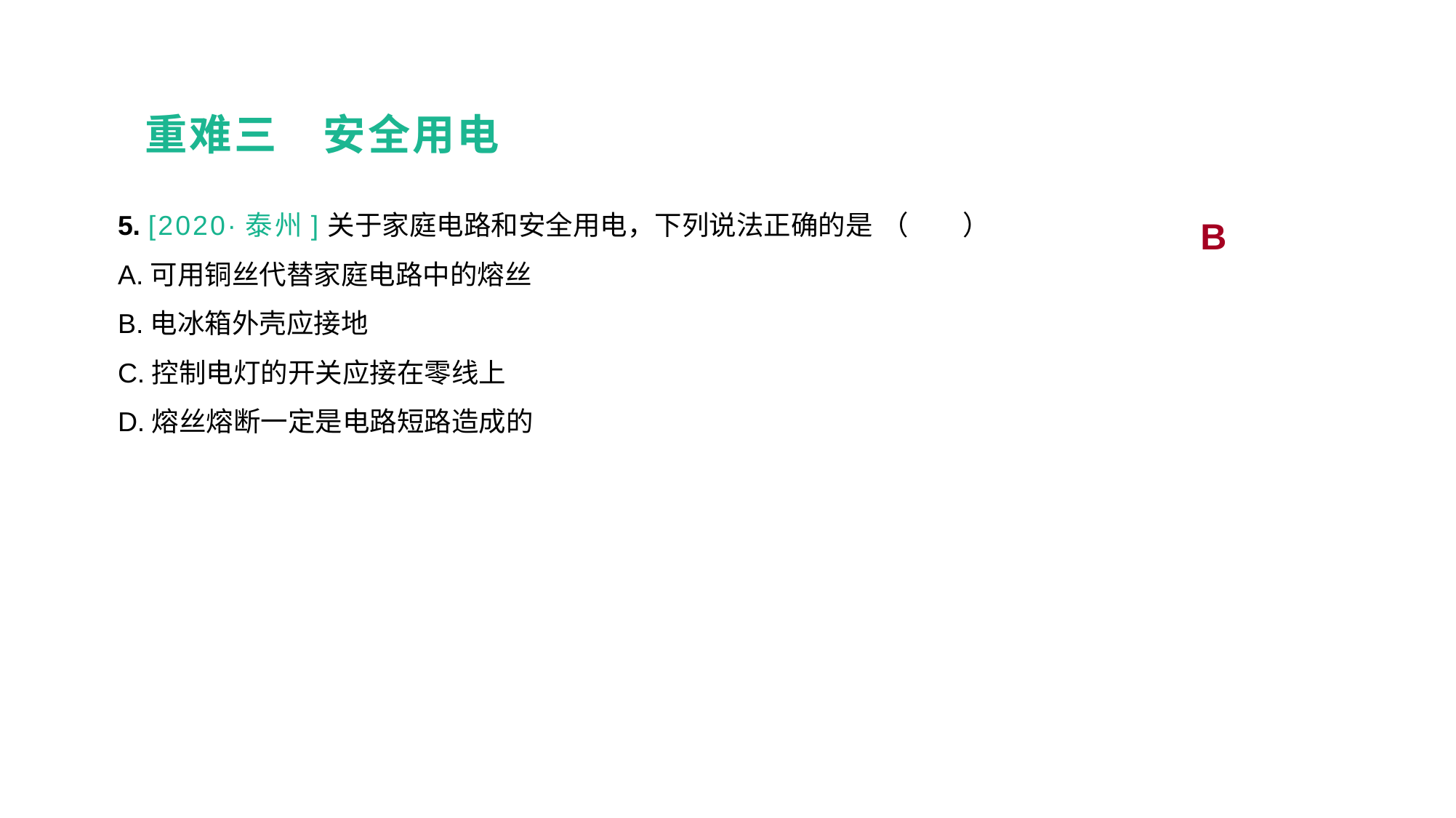

重难三　安全用电
5. [2020·泰州]关于家庭电路和安全用电，下列说法正确的是	（　　）
A.可用铜丝代替家庭电路中的熔丝
B.电冰箱外壳应接地
C.控制电灯的开关应接在零线上
D.熔丝熔断一定是电路短路造成的
B
重难突破 能力提升